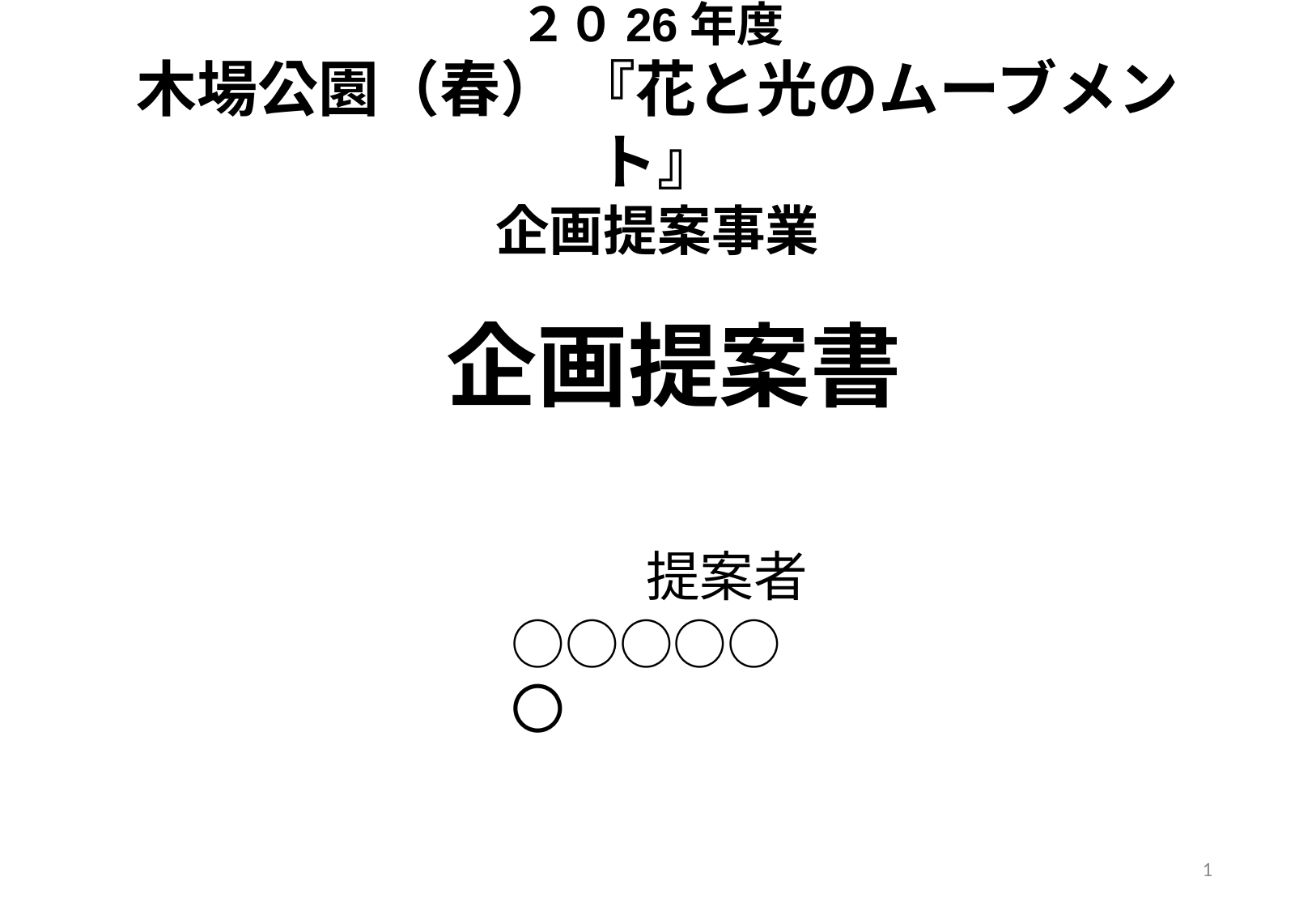

２０26年度
木場公園（春） 『花と光のムーブメント』
企画提案事業
企画提案書
　　提案者
○○○○○〇
1